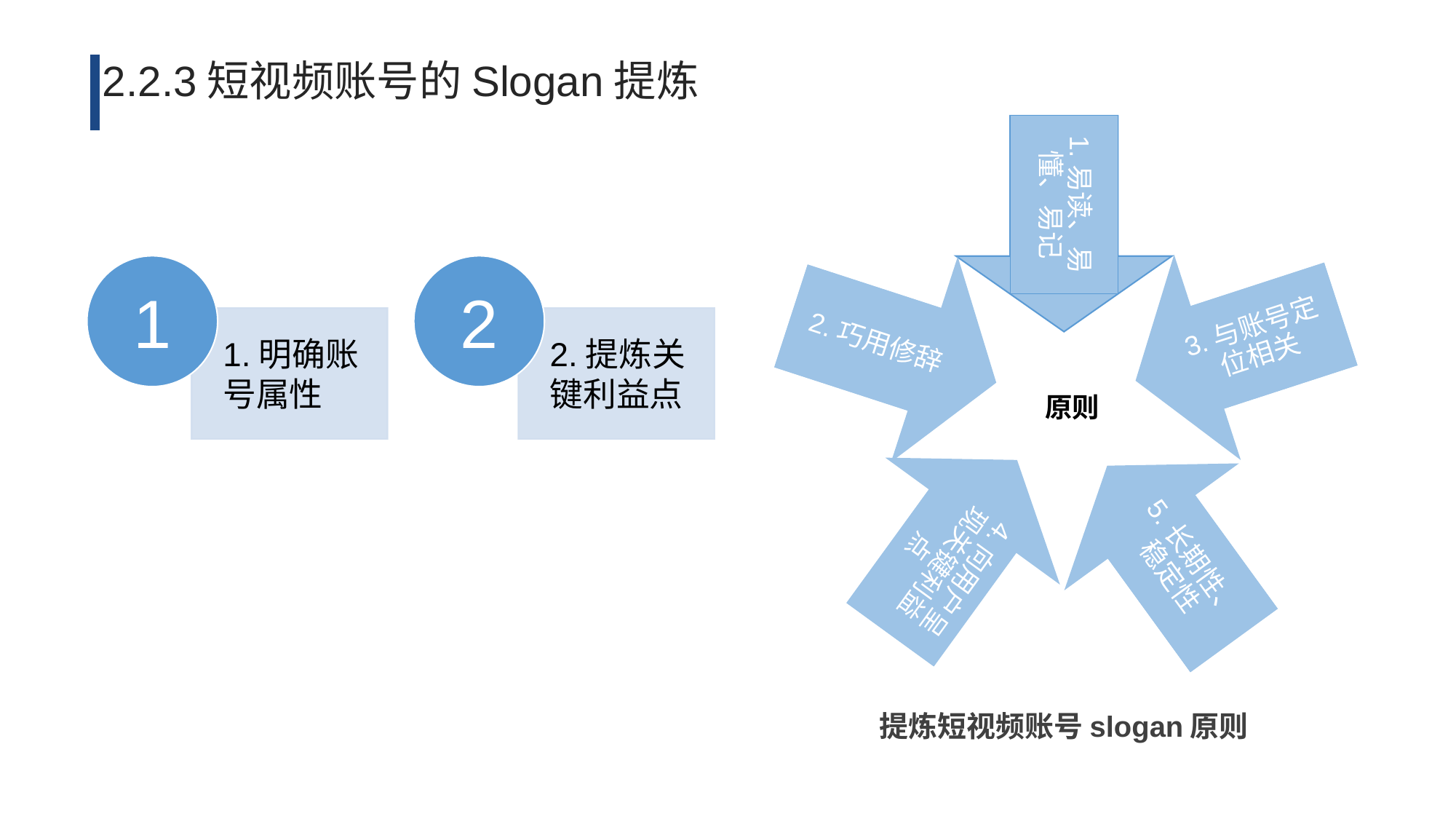

2.2.3短视频账号的Slogan提炼

1.易读、易懂、易记
1.明确账号属性
1
2.提炼关键利益点
2

3.与账号定位相关

2.巧用修辞
原则

4.向用户呈现关键利益点

5.长期性、稳定性
提炼短视频账号slogan原则